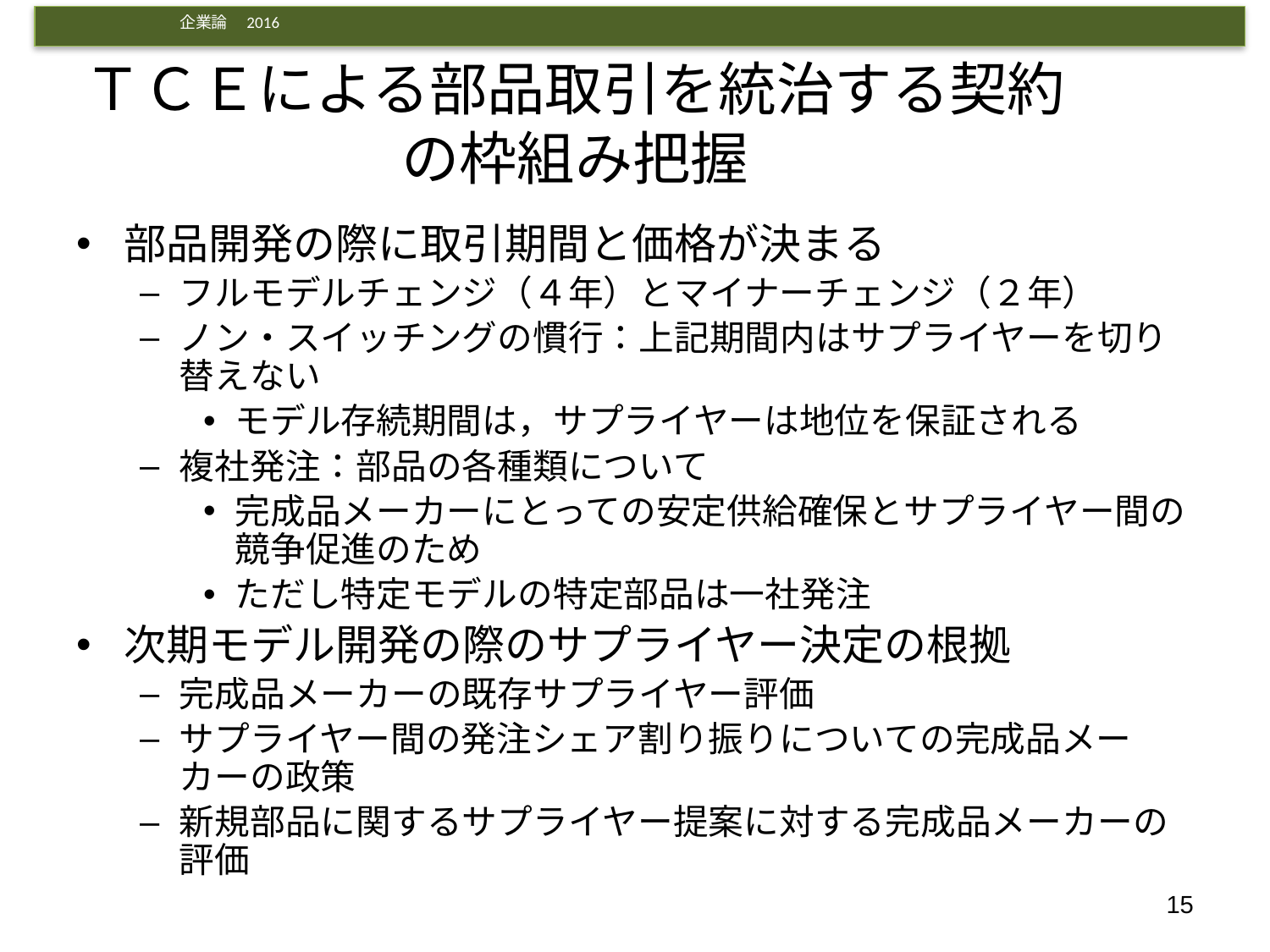

# ＴＣＥによる部品取引を統治する契約の枠組み把握
部品開発の際に取引期間と価格が決まる
フルモデルチェンジ（４年）とマイナーチェンジ（２年）
ノン・スイッチングの慣行：上記期間内はサプライヤーを切り替えない
モデル存続期間は，サプライヤーは地位を保証される
複社発注：部品の各種類について
完成品メーカーにとっての安定供給確保とサプライヤー間の競争促進のため
ただし特定モデルの特定部品は一社発注
次期モデル開発の際のサプライヤー決定の根拠
完成品メーカーの既存サプライヤー評価
サプライヤー間の発注シェア割り振りについての完成品メーカーの政策
新規部品に関するサプライヤー提案に対する完成品メーカーの評価
15